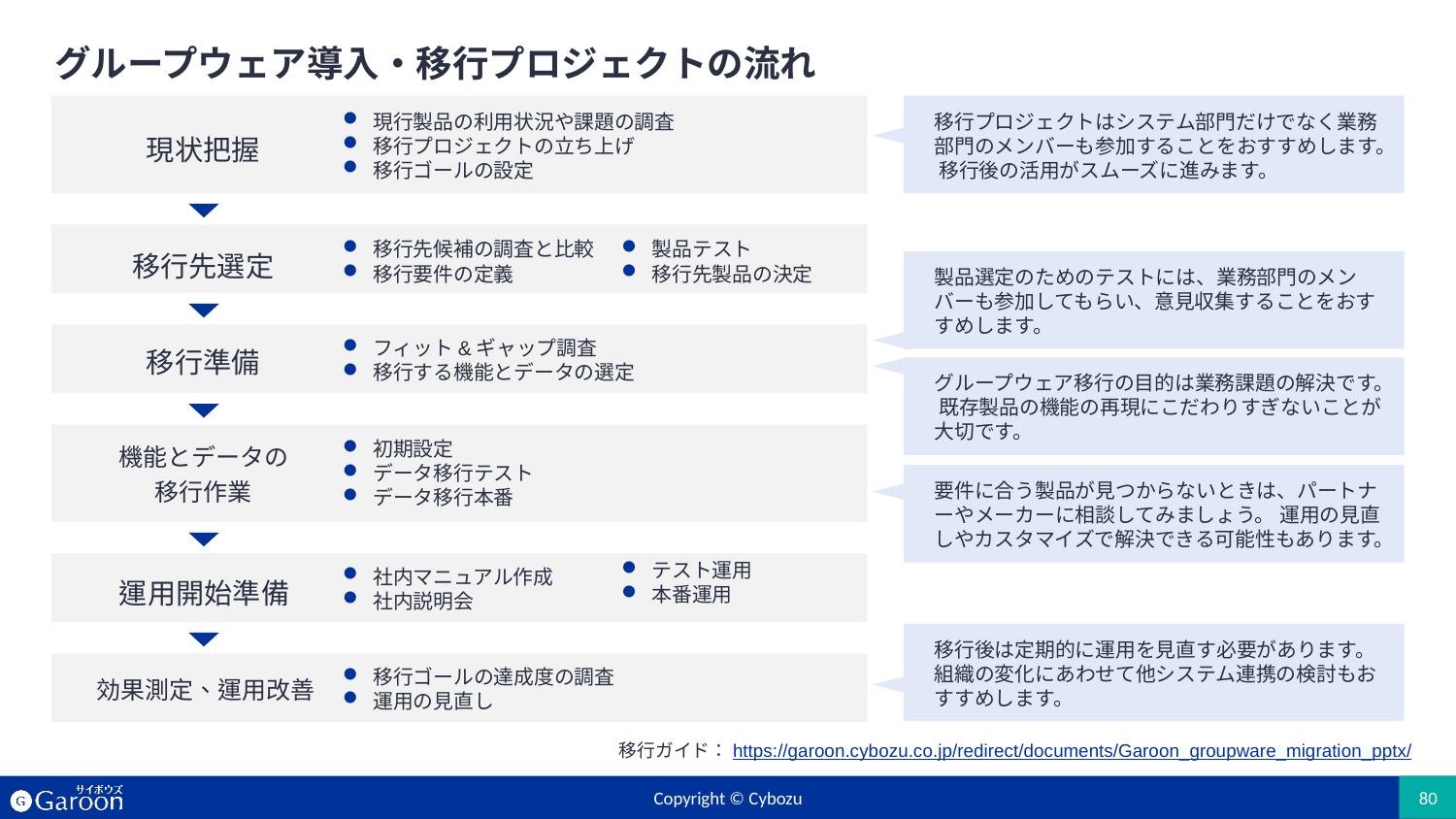

# グループウェア導入・移行プロジェクトの流れ

現行製品の利用状況や課題の調査
移行プロジェクトの立ち上げ
移行ゴールの設定
移行プロジェクトはシステム部門だけでなく業務部門のメンバーも参加することをおすすめします。 移行後の活用がスムーズに進みます。

現状把握

移行先候補の調査と比較
移行要件の定義
製品テスト
移行先製品の決定
移行先選定

製品選定のためのテストには、業務部門のメンバーも参加してもらい、意見収集することをおすすめします。

フィット&ギャップ調査
移行する機能とデータの選定
移行準備

グループウェア移行の目的は業務課題の解決です。 既存製品の機能の再現にこだわりすぎないことが大切です。

機能とデータの
移行作業
初期設定
データ移行テスト
データ移行本番

要件に合う製品が見つからないときは、パートナ
ーやメーカーに相談してみましょう。 運用の見直
しやカスタマイズで解決できる可能性もあります。

テスト運用
本番運用

社内マニュアル作成
社内説明会
運用開始準備

移行後は定期的に運用を見直す必要があります。組織の変化にあわせて他システム連携の検討もおすすめします。

移行ゴールの達成度の調査
運用の見直し
効果測定、運用改善

移行ガイド：https://garoon.cybozu.co.jp/redirect/documents/Garoon_groupware_migration_pptx/